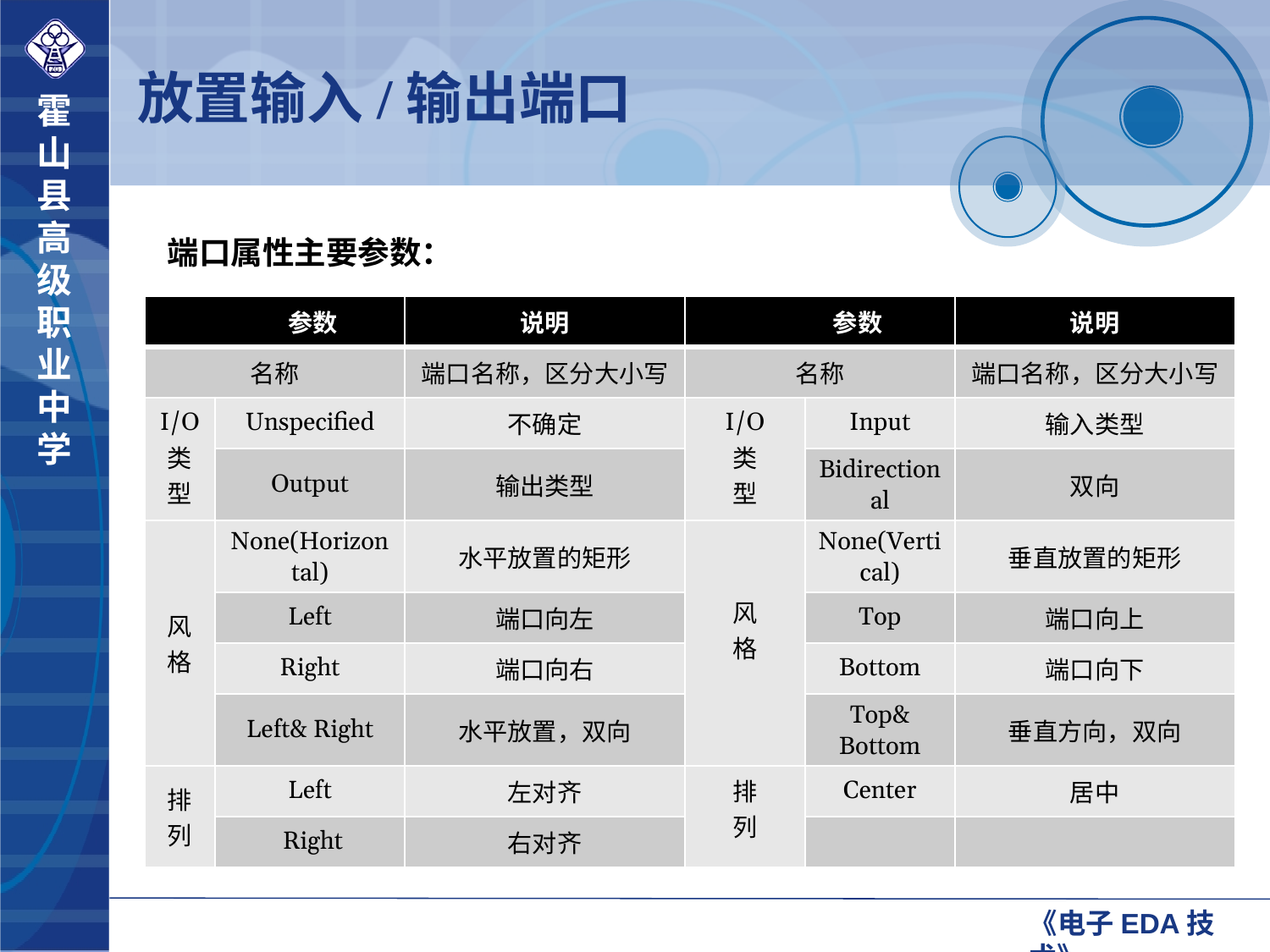

# 放置输入/输出端口
端口属性主要参数：
| 参数 |  | 说明 | 参数 |  | 说明 |
| --- | --- | --- | --- | --- | --- |
| 名称 |  | 端口名称，区分大小写 | 名称 |  | 端口名称，区分大小写 |
| I/O 类 型 | Unspecified | 不确定 | I/O 类 型 | Input | 输入类型 |
|  | Output | 输出类型 |  | Bidirectional | 双向 |
| 风格 | None(Horizontal) | 水平放置的矩形 | 风 格 | None(Vertical) | 垂直放置的矩形 |
|  | Left | 端口向左 |  | Top | 端口向上 |
|  | Right | 端口向右 |  | Bottom | 端口向下 |
|  | Left& Right | 水平放置，双向 |  | Top& Bottom | 垂直方向，双向 |
| 排列 | Left | 左对齐 | 排 列 | Center | 居中 |
|  | Right | 右对齐 |  |  |  |